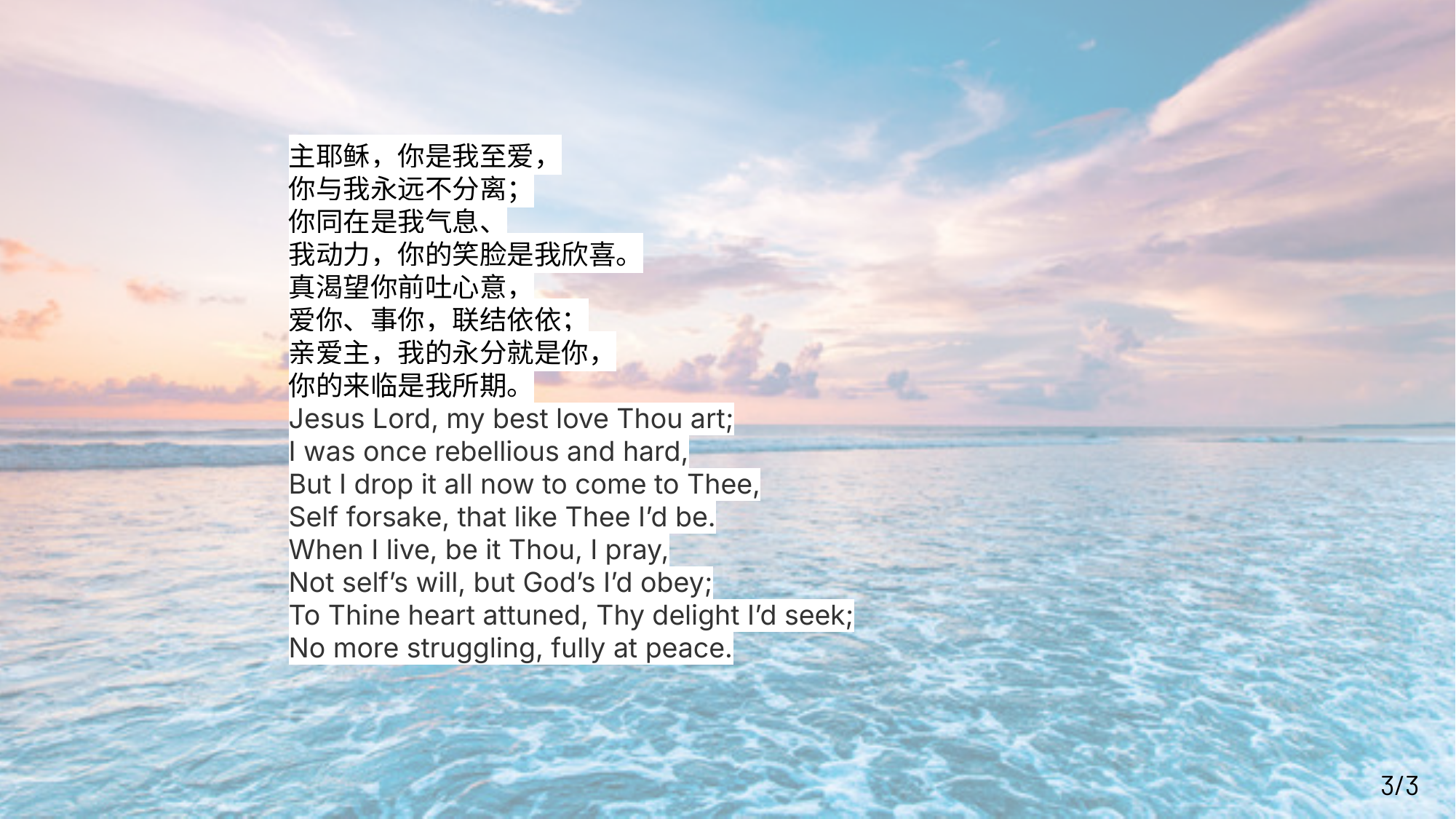

主耶稣，你是我至爱，
你与我永远不分离；
你同在是我气息、
我动力，你的笑脸是我欣喜。
真渴望你前吐心意，
爱你、事你，联结依依；
亲爱主，我的永分就是你，
你的来临是我所期。
Jesus Lord, my best love Thou art;
I was once rebellious and hard,
But I drop it all now to come to Thee,
Self forsake, that like Thee I’d be.
When I live, be it Thou, I pray,
Not self’s will, but God’s I’d obey;
To Thine heart attuned, Thy delight I’d seek;
No more struggling, fully at peace.
3/3